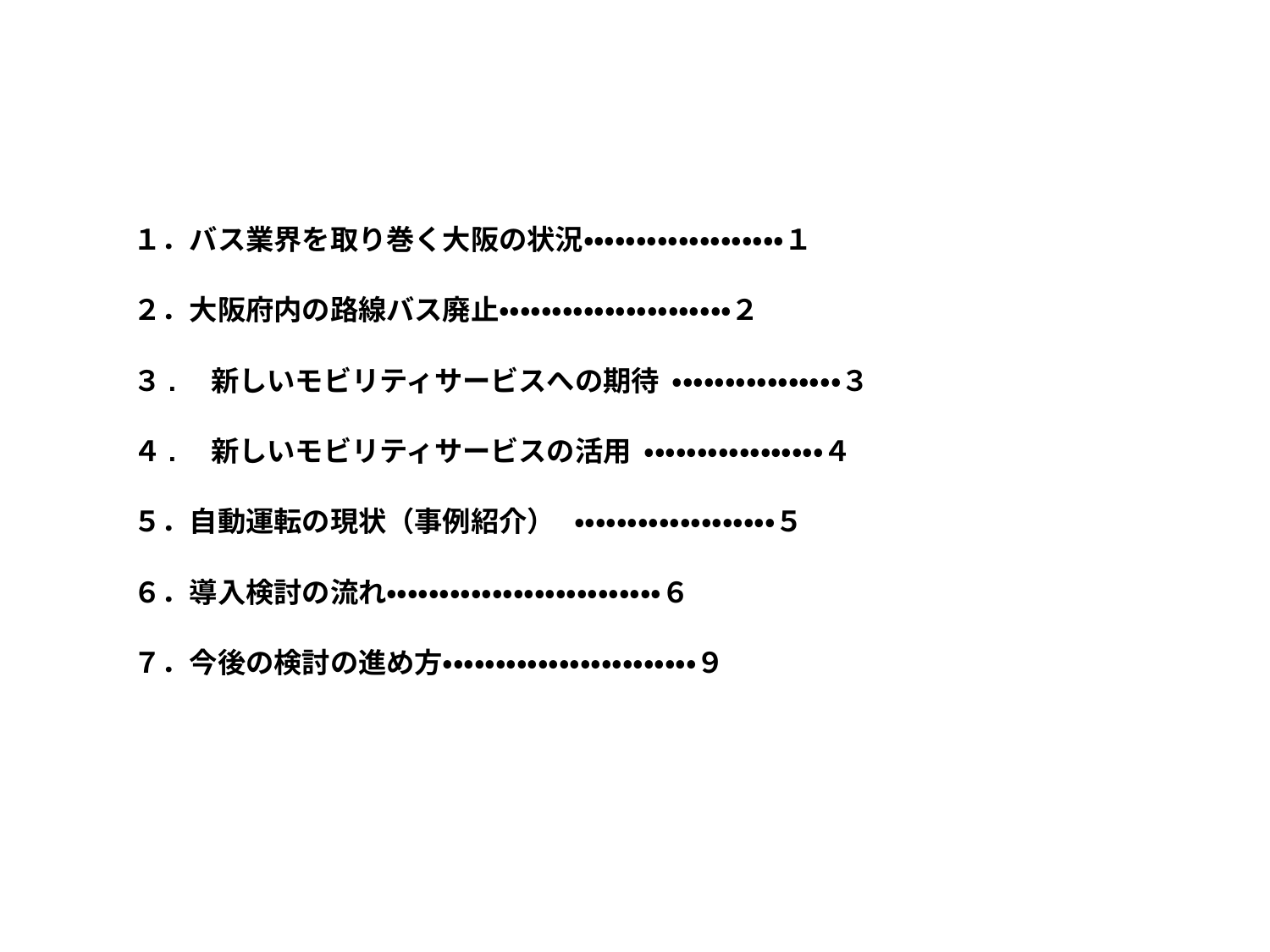

１．バス業界を取り巻く大阪の状況・・・・・・・・・・・・・・・・・・・１
２．大阪府内の路線バス廃止・・・・・・・・・・・・・・・・・・・・・・２
３.　新しいモビリティサービスへの期待  ・・・・・・・・・・・・・・・・３
４.　新しいモビリティサービスの活用  ・・・・・・・・・・・・・・・・・４
５．自動運転の現状（事例紹介）   ・・・・・・・・・・・・・・・・・・・５
６．導入検討の流れ・・・・・・・・・・・・・・・・・・・・・・・・・・６
７．今後の検討の進め方・・・・・・・・・・・・・・・・・・・・・・・・９